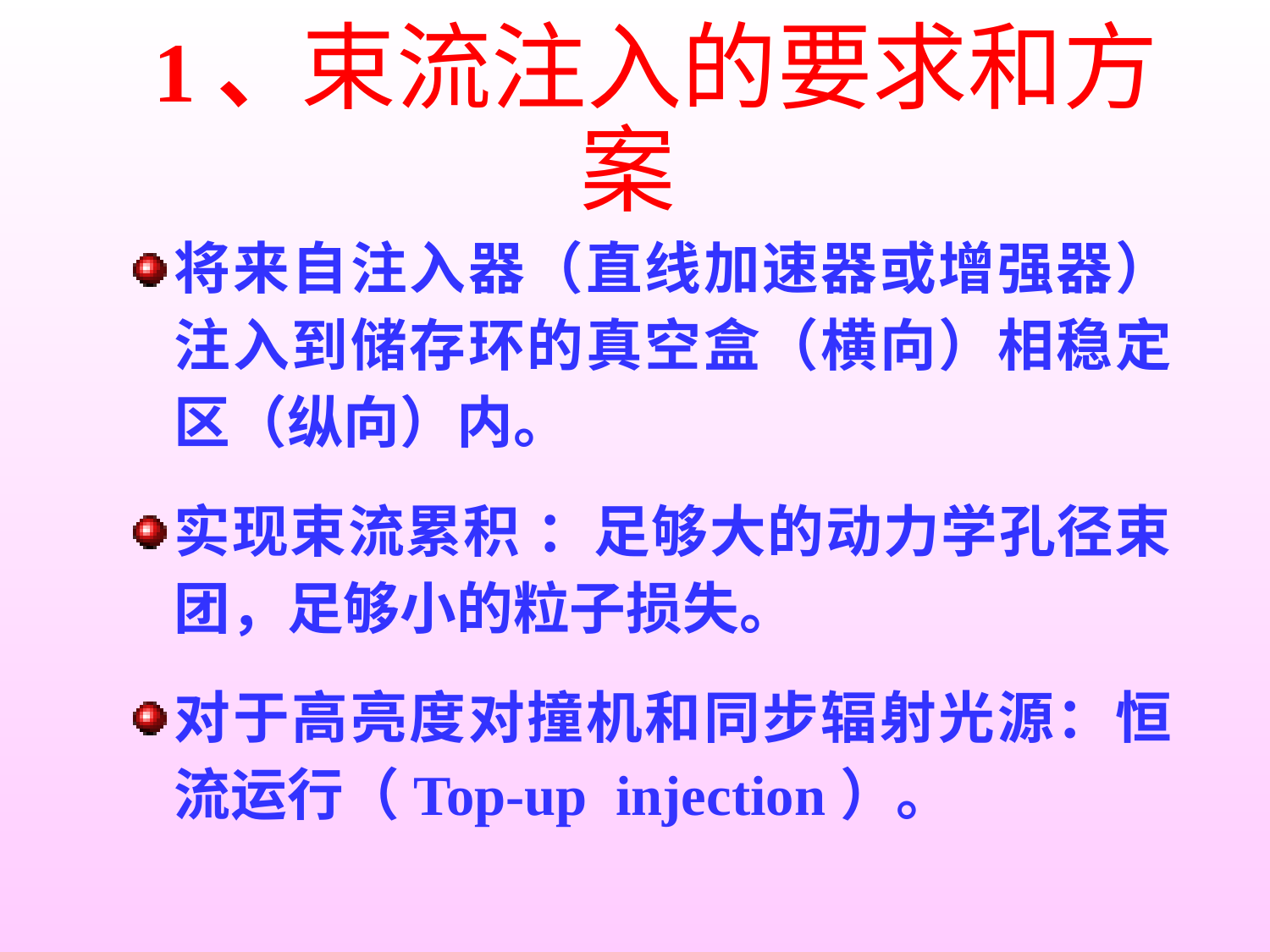

# 1、束流注入的要求和方案
将来自注入器（直线加速器或增强器）注入到储存环的真空盒（横向）相稳定区（纵向）内。
实现束流累积 ：足够大的动力学孔径束团，足够小的粒子损失。
对于高亮度对撞机和同步辐射光源：恒流运行（Top-up  injection）。